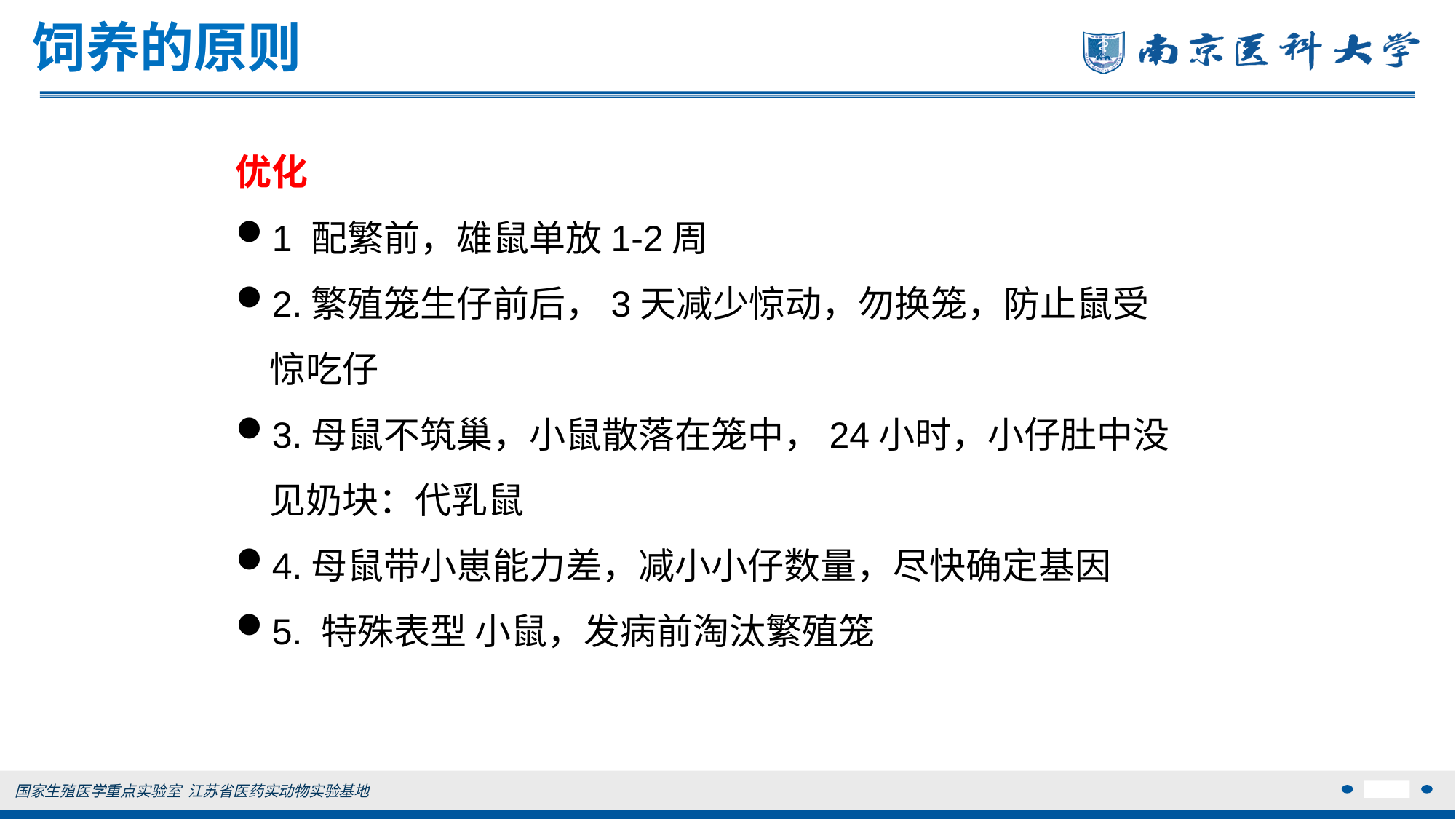

# 饲养的原则
优化
1 配繁前，雄鼠单放1-2周
2.繁殖笼生仔前后，3天减少惊动，勿换笼，防止鼠受惊吃仔
3.母鼠不筑巢，小鼠散落在笼中，24小时，小仔肚中没见奶块：代乳鼠
4.母鼠带小崽能力差，减小小仔数量，尽快确定基因
5. 特殊表型 小鼠，发病前淘汰繁殖笼